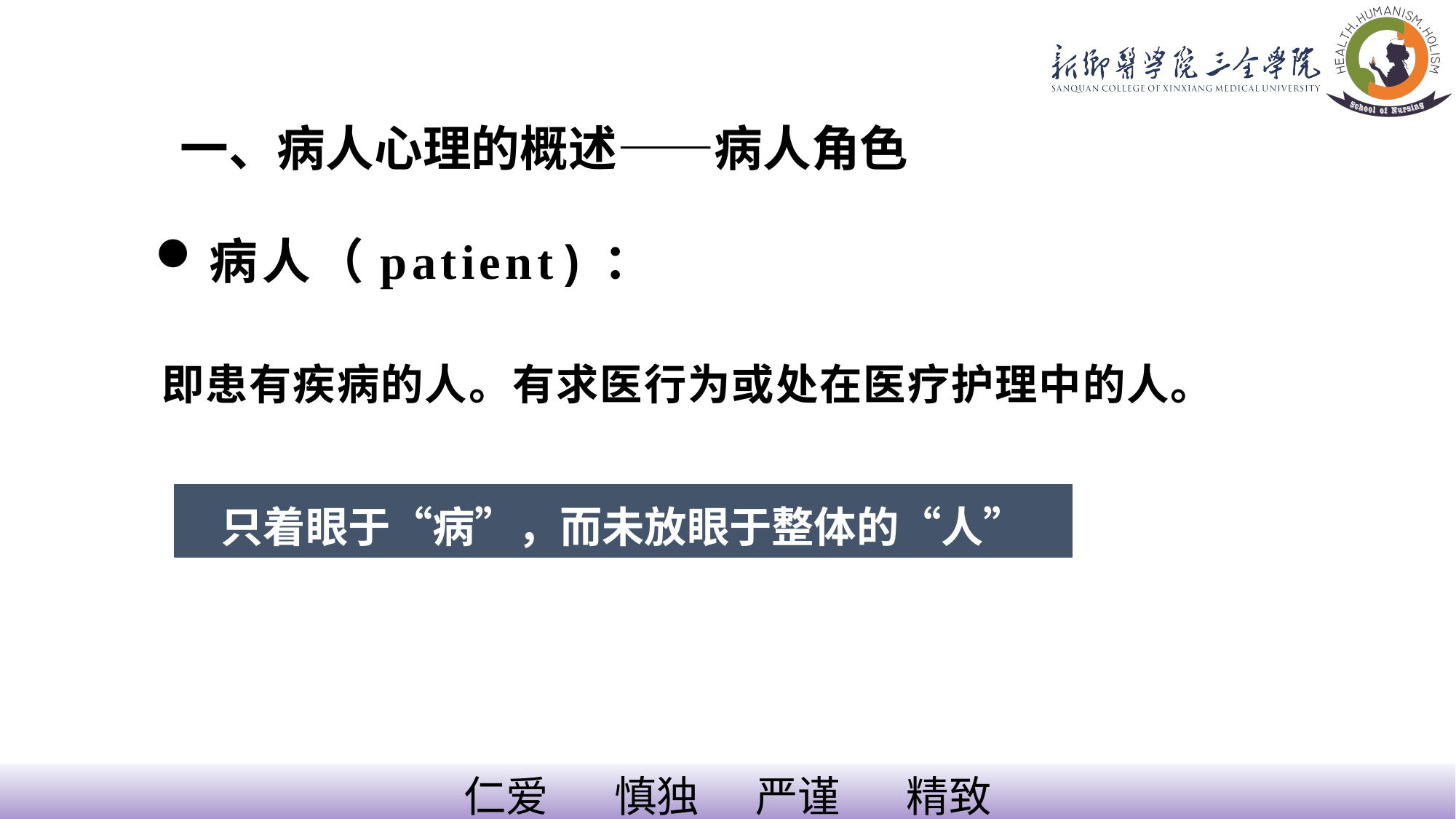

一、病人心理的概述——病人角色
病人（patient)：
即患有疾病的人。有求医行为或处在医疗护理中的人。
只着眼于“病”，而未放眼于整体的“人”